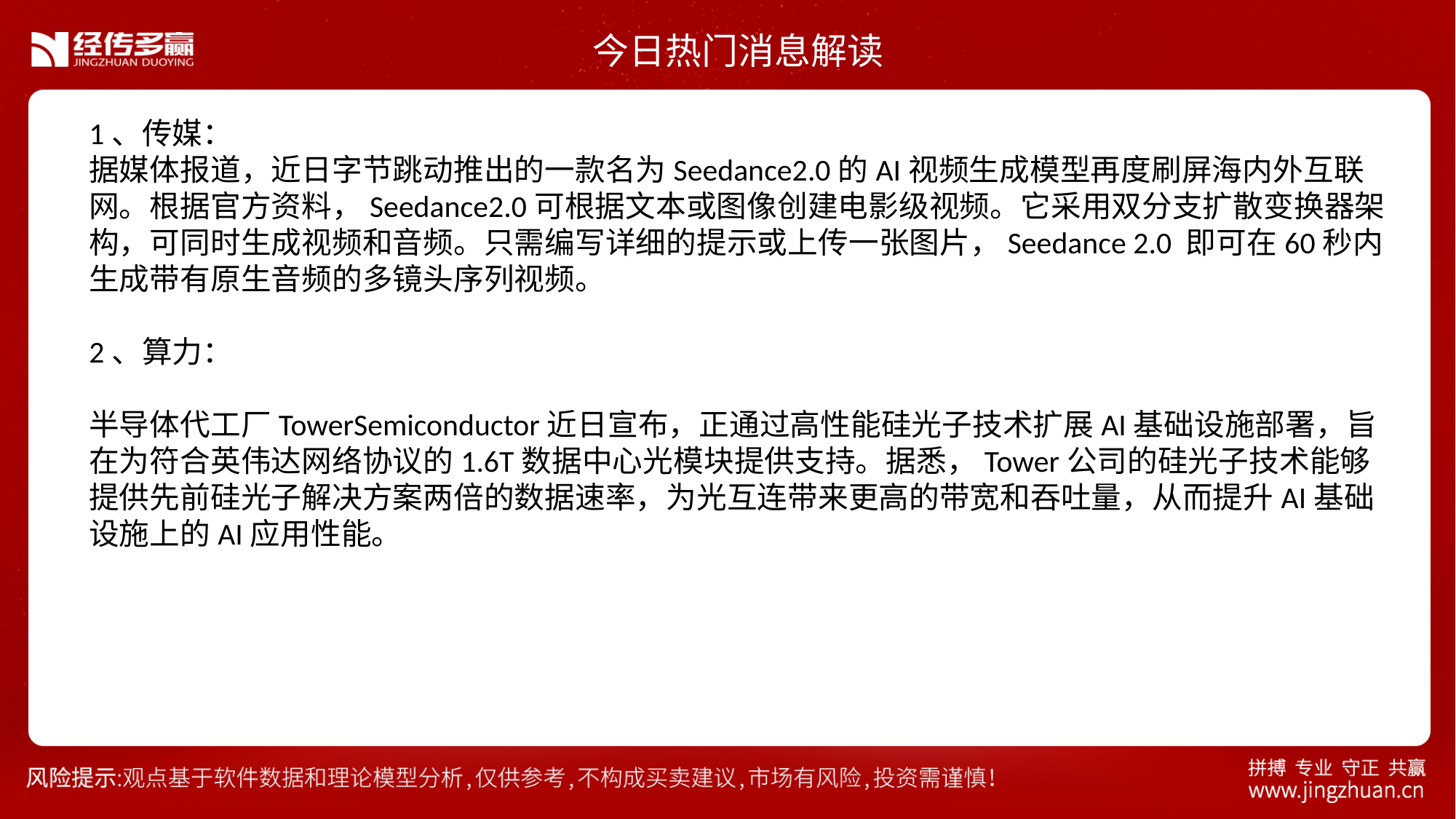

今日热门消息解读
1、传媒：
据媒体报道，近日字节跳动推出的一款名为Seedance2.0的AI视频生成模型再度刷屏海内外互联网。根据官方资料，Seedance2.0可根据文本或图像创建电影级视频。它采用双分支扩散变换器架构，可同时生成视频和音频。只需编写详细的提示或上传一张图片，Seedance 2.0 即可在60秒内生成带有原生音频的多镜头序列视频。

2、算力：

半导体代工厂TowerSemiconductor近日宣布，正通过高性能硅光子技术扩展AI基础设施部署，旨在为符合英伟达网络协议的1.6T数据中心光模块提供支持。据悉，Tower公司的硅光子技术能够提供先前硅光子解决方案两倍的数据速率，为光互连带来更高的带宽和吞吐量，从而提升AI基础设施上的AI应用性能。